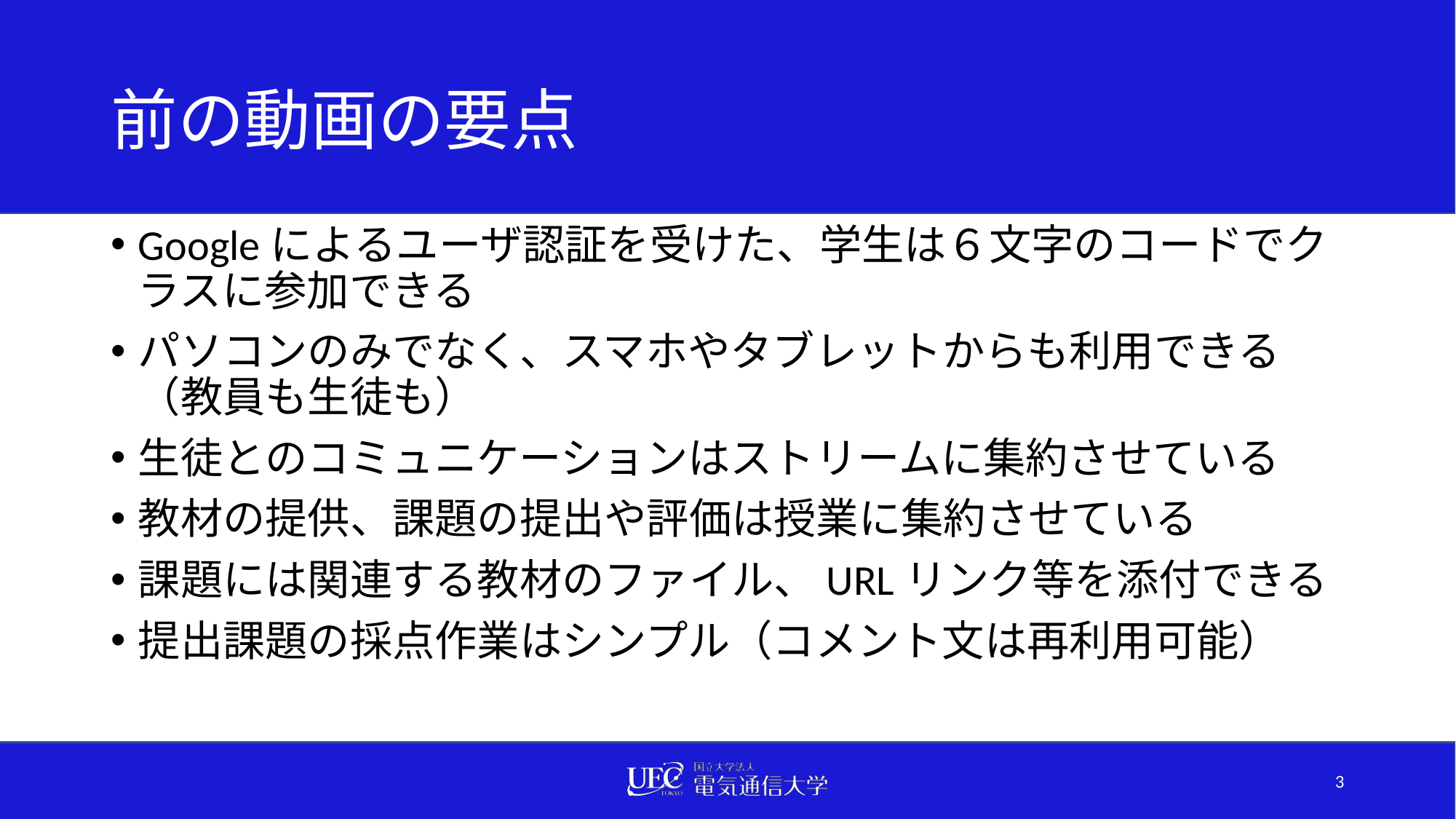

# 前の動画の要点
Googleによるユーザ認証を受けた、学生は６文字のコードでクラスに参加できる
パソコンのみでなく、スマホやタブレットからも利用できる（教員も生徒も）
生徒とのコミュニケーションはストリームに集約させている
教材の提供、課題の提出や評価は授業に集約させている
課題には関連する教材のファイル、URLリンク等を添付できる
提出課題の採点作業はシンプル（コメント文は再利用可能）
3